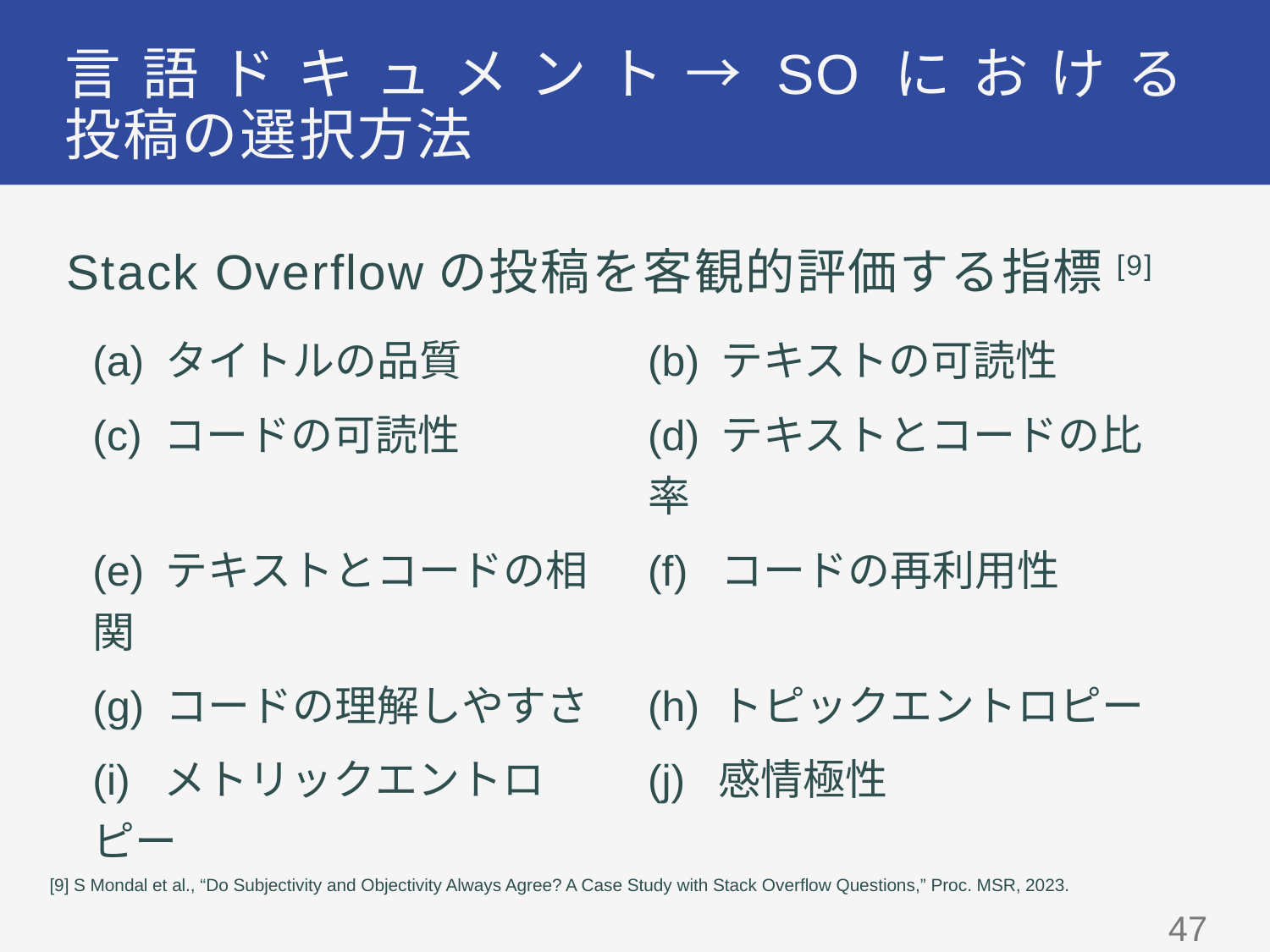

# 言語ドキュメント→SOにおける 投稿の選択方法
Stack Overflowの投稿を客観的評価する指標[9]

| (a) タイトルの品質 | (b) テキストの可読性 |
| --- | --- |
| (c) コードの可読性 | (d) テキストとコードの比率 |
| (e) テキストとコードの相関 | (f) コードの再利用性 |
| (g) コードの理解しやすさ | (h) トピックエントロピー |
| (i) メトリックエントロピー | (j) 感情極性 |
[9] S Mondal et al., “Do Subjectivity and Objectivity Always Agree? A Case Study with Stack Overflow Questions,” Proc. MSR, 2023.
47